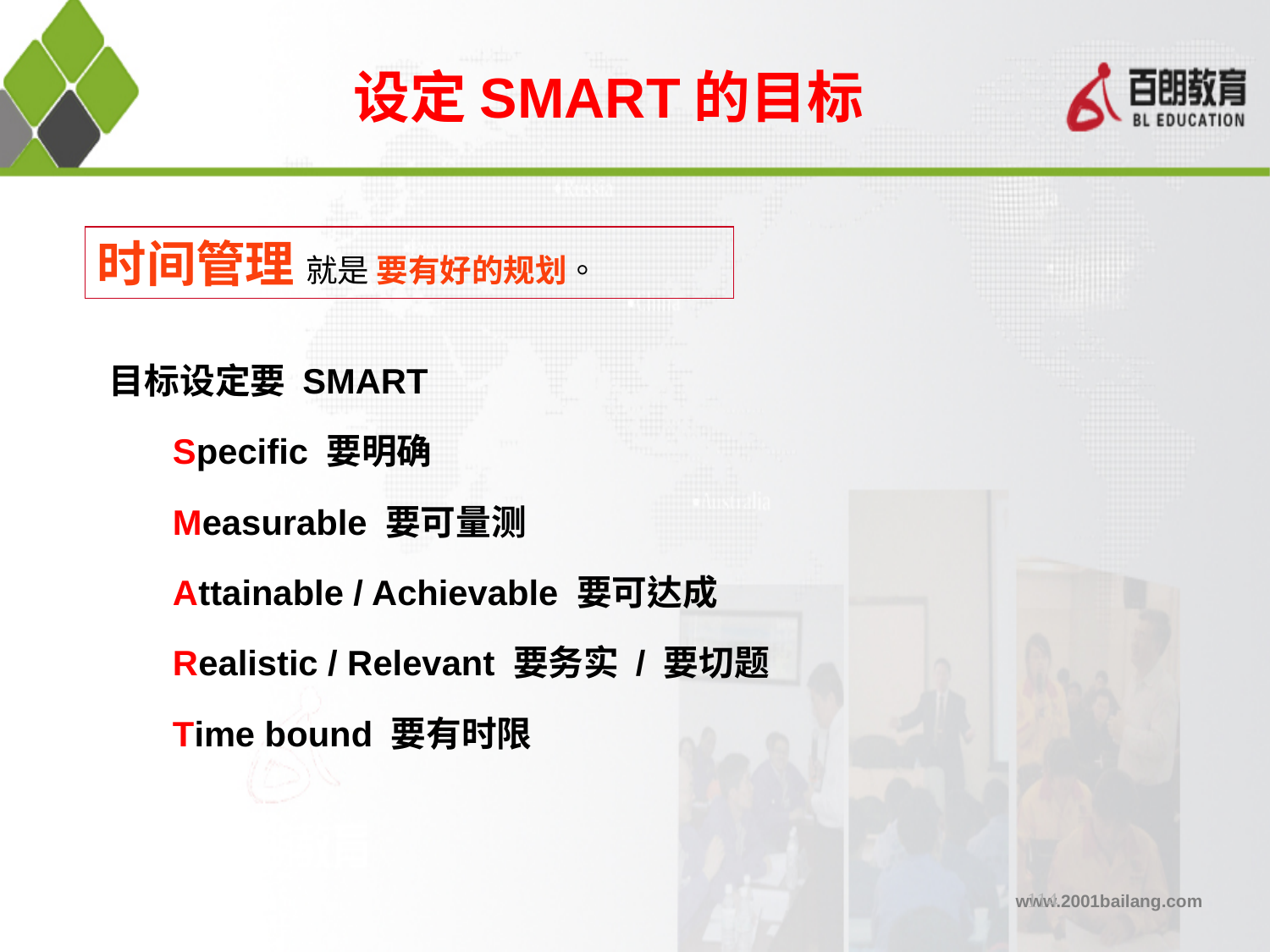

# 设定SMART的目标
时间管理 就是 要有好的规划。
目标设定要 SMART
Specific 要明确
Measurable 要可量测
Attainable / Achievable 要可达成
Realistic / Relevant 要务实 / 要切题
Time bound 要有时限
114